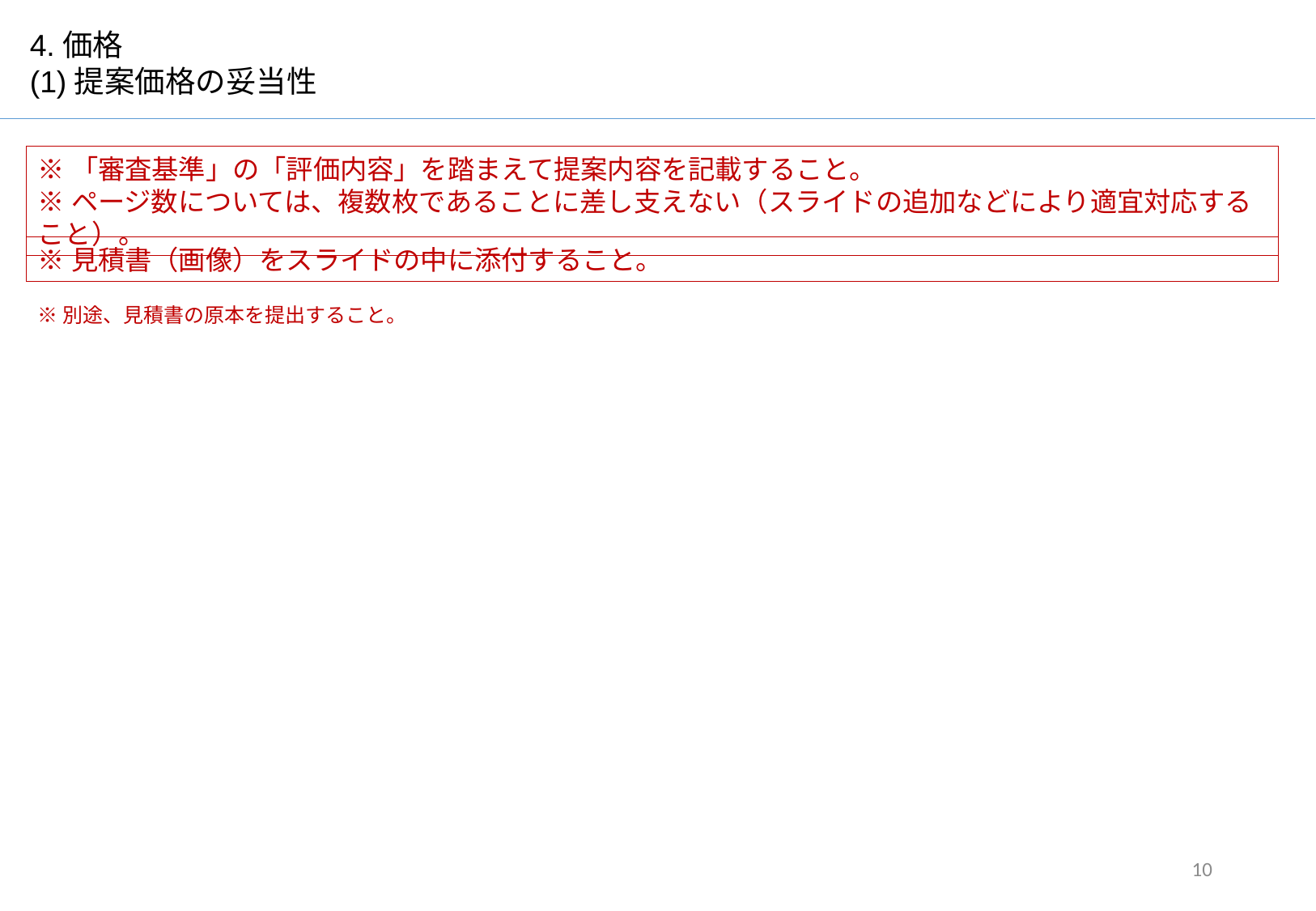

4.価格
(1)提案価格の妥当性
※「審査基準」の「評価内容」を踏まえて提案内容を記載すること。
※ページ数については、複数枚であることに差し支えない（スライドの追加などにより適宜対応すること）。
※見積書（画像）をスライドの中に添付すること。
※別途、見積書の原本を提出すること。
10